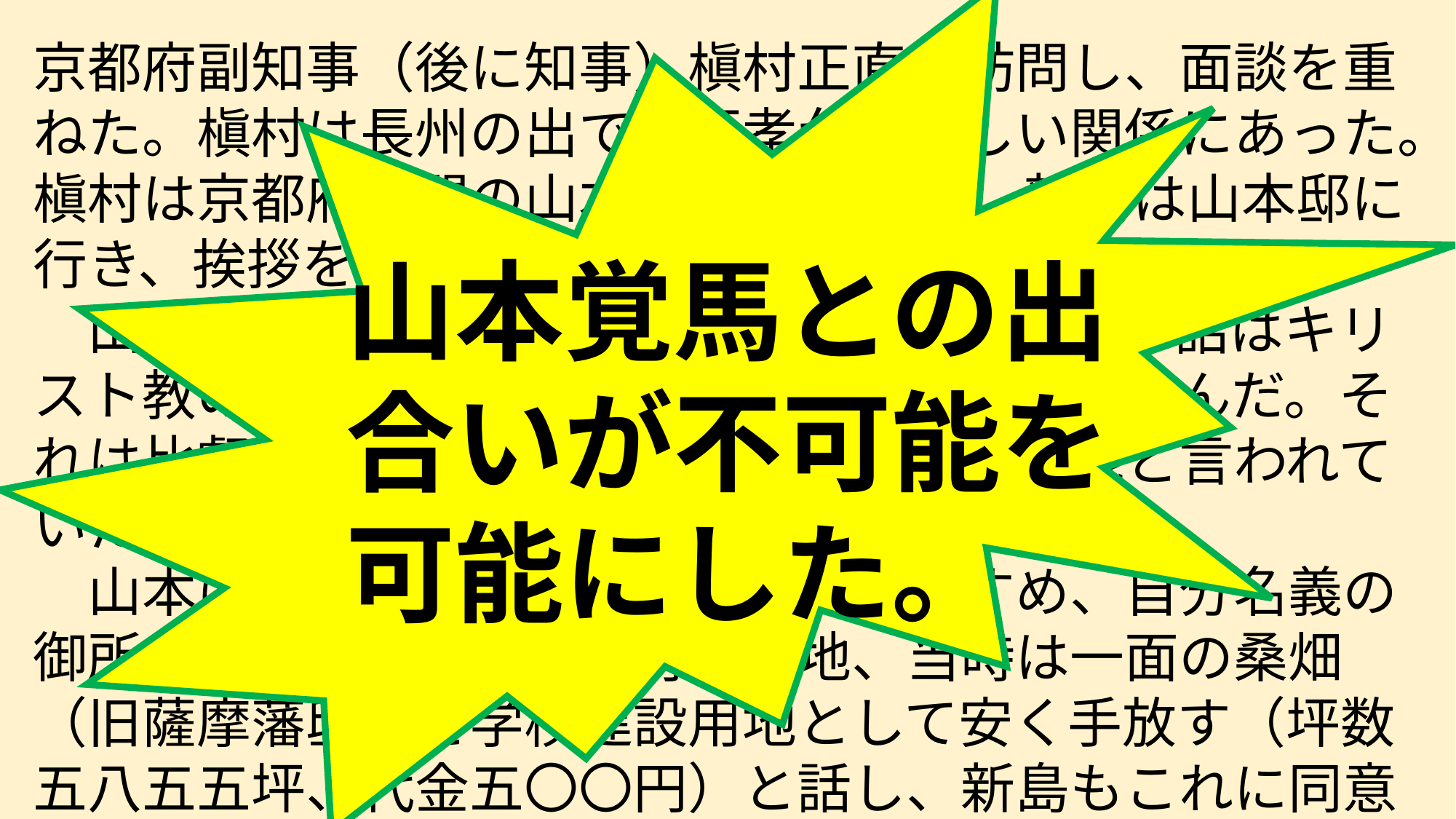

京都府副知事（後に知事）槇村正直を訪問し、面談を重ねた。槇村は長州の出で木戸孝允と親しい関係にあった。槇村は京都府顧問の山本覚馬 を紹介し、新島は山本邸に行き、挨拶を交した。
　山本のことはゴードンから聞いていたので、話はキリスト教のこと、キリスト教主義の学校設立に及んだ。それは比叡山を琵琶湖に投げ込むように不可能と言われていた。
　山本は京都をその学校の候補地にすすめ、自分名義の御所の北側の相国寺門前町の土地、当時は一面の桑畑（旧薩摩藩邸）を学校建設用地として安く手放す（坪数五八五五坪、代金五〇〇円）と話し、新島もこれに同意した。
山本覚馬との出合いが不可能を可能にした。